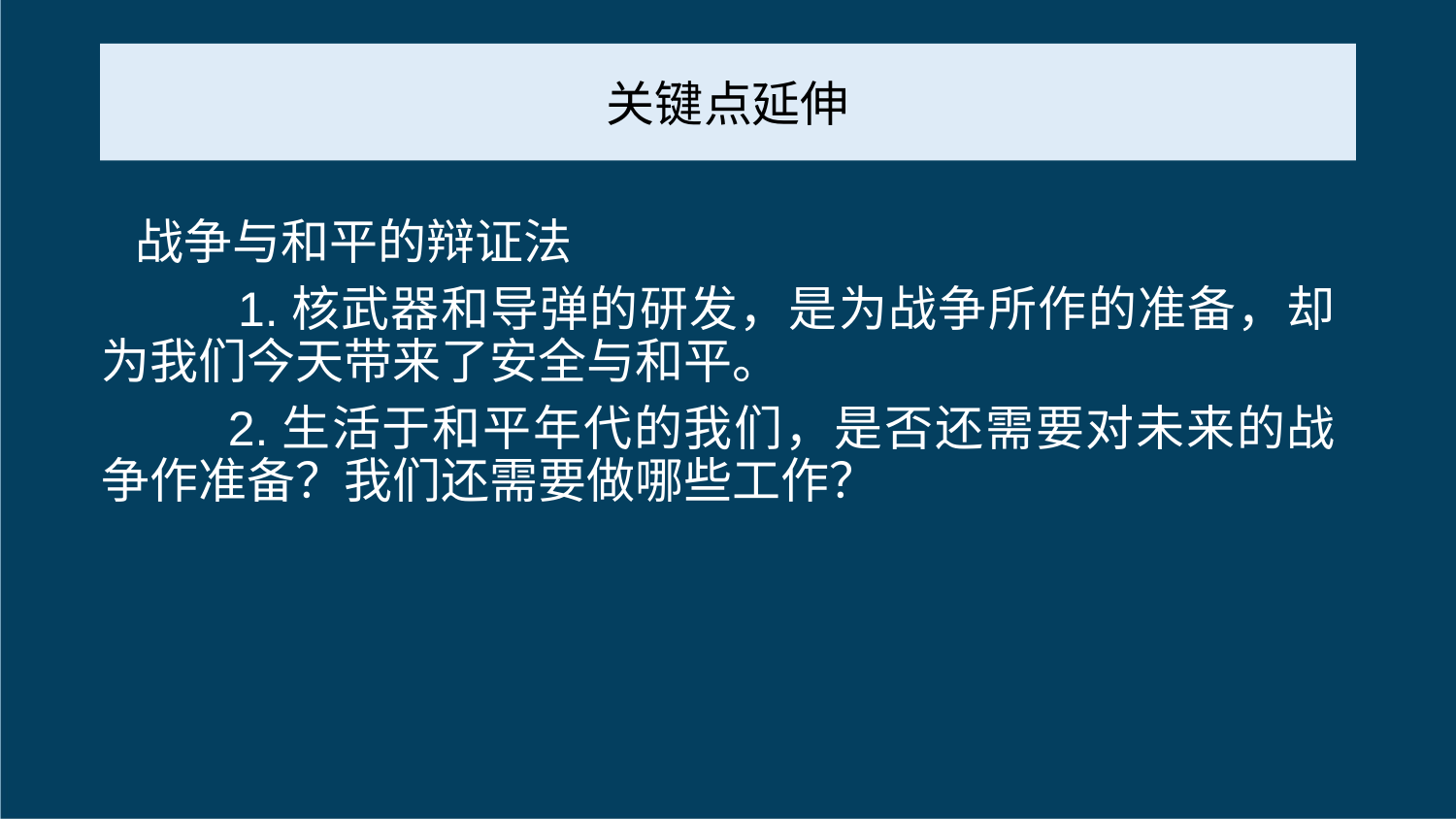

# 关键点延伸
  战争与和平的辩证法
 　　1.核武器和导弹的研发，是为战争所作的准备，却为我们今天带来了安全与和平。
    　2.生活于和平年代的我们，是否还需要对未来的战争作准备？我们还需要做哪些工作？